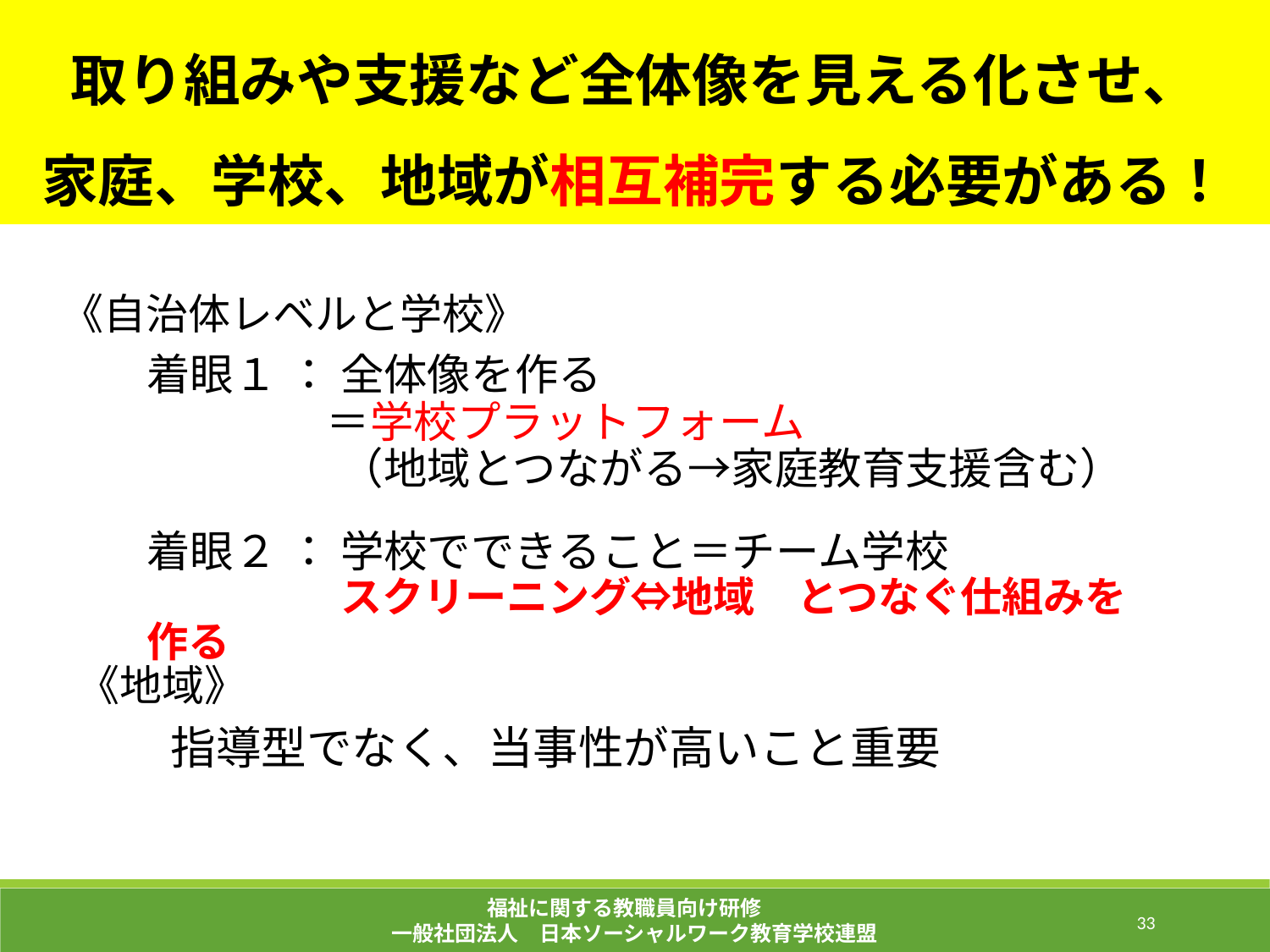

取り組みや支援など全体像を見える化させ、
家庭、学校、地域が相互補完する必要がある！
《自治体レベルと学校》
着眼１ ： 全体像を作る
    　　　＝学校プラットフォーム
　　  　　（地域とつながる→家庭教育支援含む）

着眼２ ： 学校でできること＝チーム学校
　　　     　スクリーニング⇔地域　とつなぐ仕組みを作る
《地域》
指導型でなく、当事性が高いこと重要
福祉に関する教職員向け研修
一般社団法人　日本ソーシャルワーク教育学校連盟
33